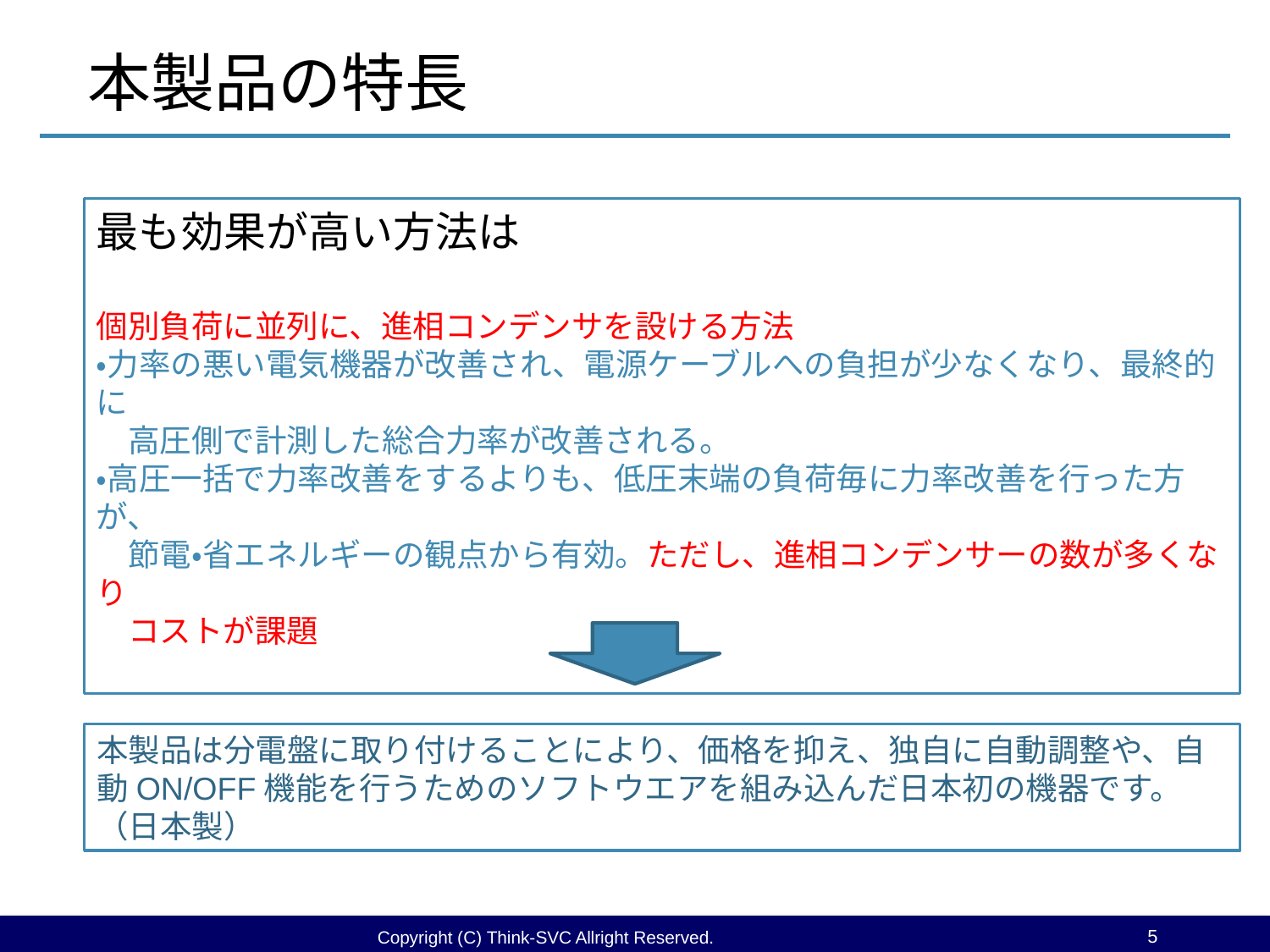

本製品の特長
最も効果が高い方法は

個別負荷に並列に、進相コンデンサを設ける方法
・力率の悪い電気機器が改善され、電源ケーブルへの負担が少なくなり、最終的に
　高圧側で計測した総合力率が改善される。
・高圧一括で力率改善をするよりも、低圧末端の負荷毎に力率改善を行った方が、
　節電・省エネルギーの観点から有効。ただし、進相コンデンサーの数が多くなり
　コストが課題

本製品は分電盤に取り付けることにより、価格を抑え、独自に自動調整や、自動ON/OFF機能を行うためのソフトウエアを組み込んだ日本初の機器です。（日本製）
5
Copyright (C) Think-SVC Allright Reserved.